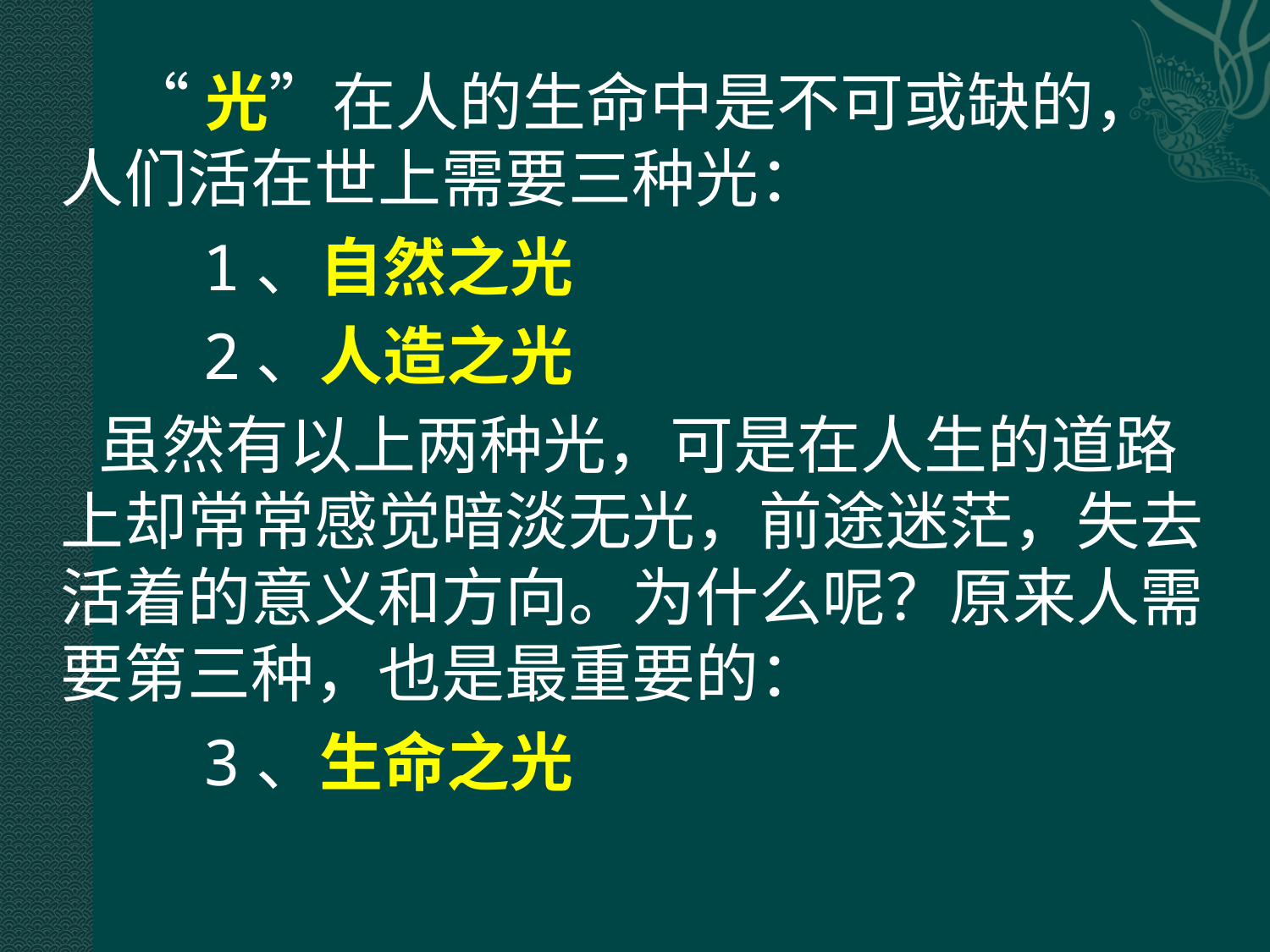

#
         “光”在人的生命中是不可或缺的，人们活在世上需要三种光：
     1、自然之光
     2、人造之光
     虽然有以上两种光，可是在人生的道路上却常常感觉暗淡无光，前途迷茫，失去活着的意义和方向。为什么呢？原来人需要第三种，也是最重要的：
     3、生命之光